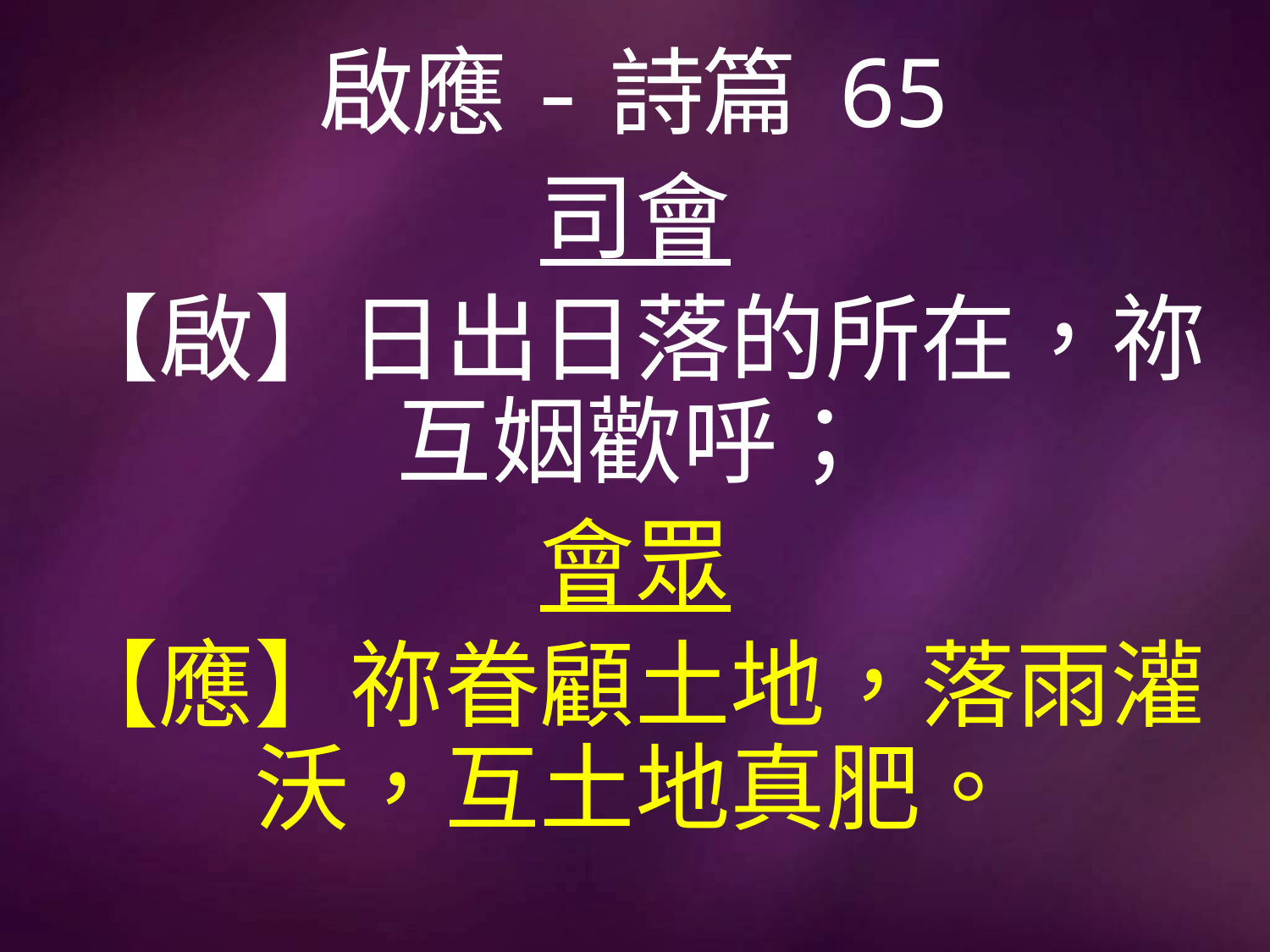

# 啟應-詩篇 65
司會
【啟】日出日落的所在，祢互姻歡呼；
會眾
【應】祢眷顧土地，落雨灌沃，互土地真肥。